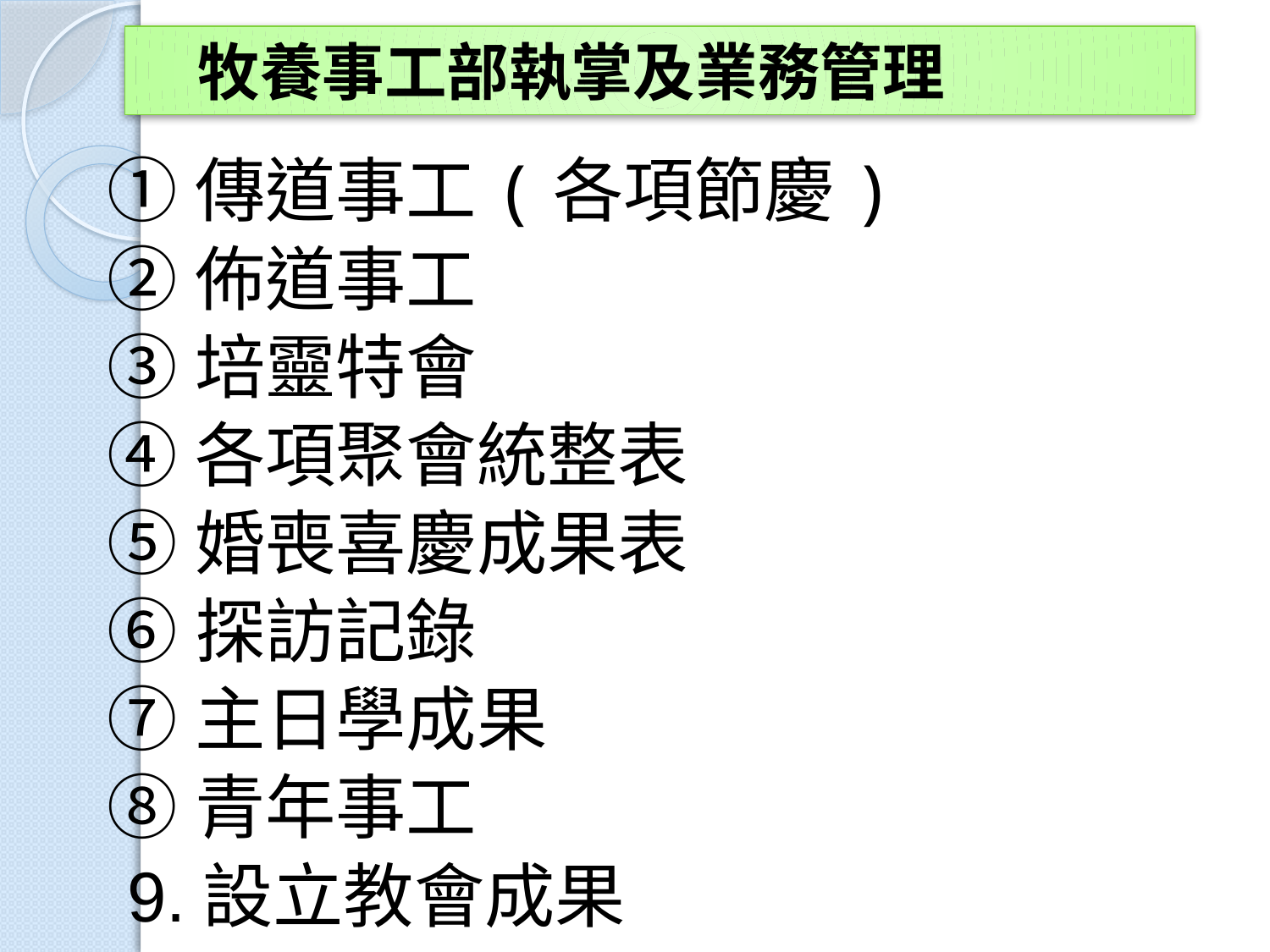

# 牧養事工部執掌及業務管理
①傳道事工(各項節慶)
②佈道事工
③培靈特會
④各項聚會統整表
⑤婚喪喜慶成果表
⑥探訪記錄
⑦主日學成果
⑧青年事工
 9.設立教會成果